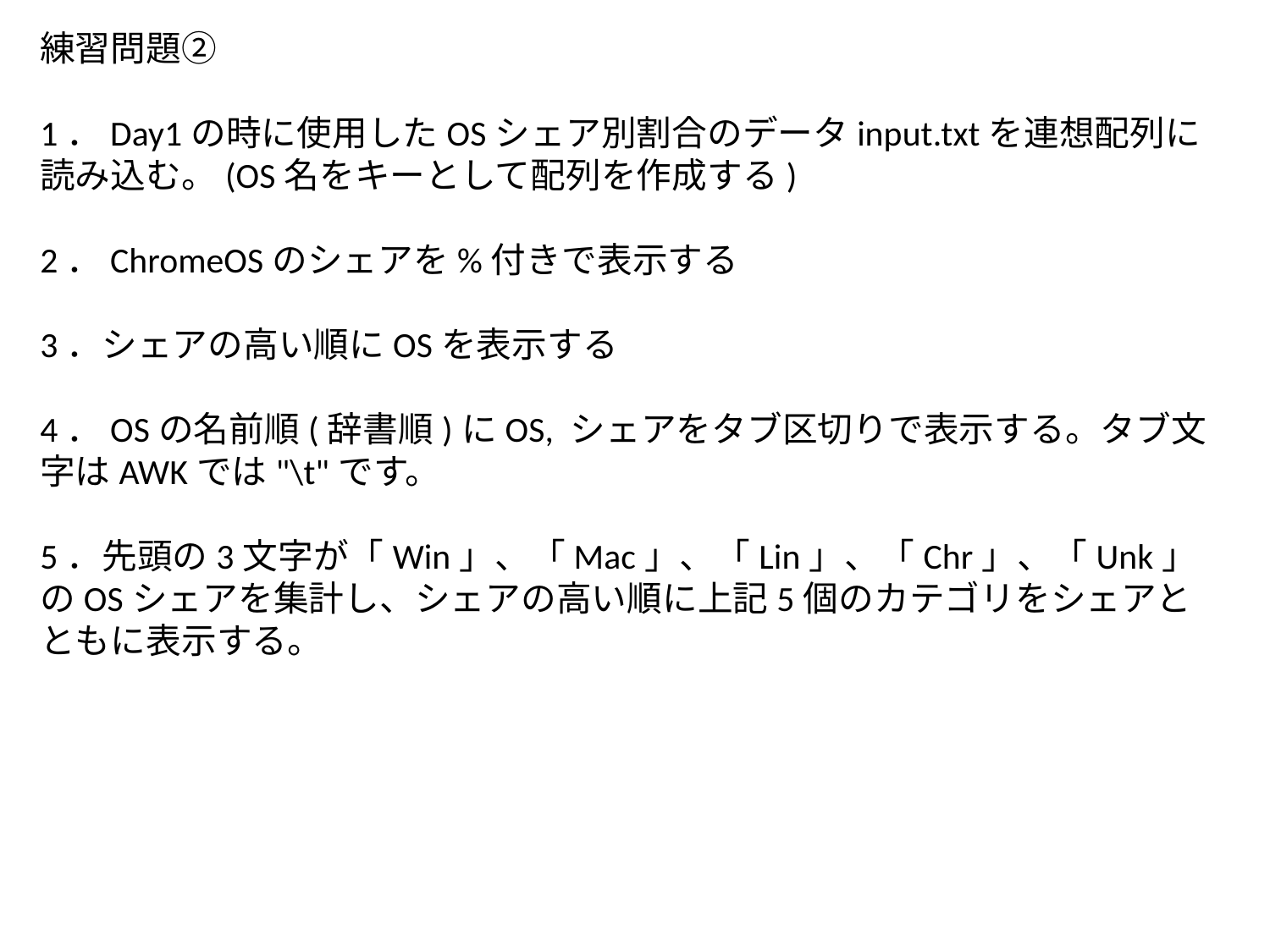

練習問題②

1．Day1の時に使用したOSシェア別割合のデータinput.txtを連想配列に読み込む。(OS名をキーとして配列を作成する)

2．ChromeOSのシェアを%付きで表示する

3．シェアの高い順にOSを表示する

4．OSの名前順(辞書順)にOS, シェアをタブ区切りで表示する。タブ文字はAWKでは"\t"です。

5．先頭の3文字が「Win」、「Mac」、「Lin」、「Chr」、「Unk」のOSシェアを集計し、シェアの高い順に上記5個のカテゴリをシェアとともに表示する。